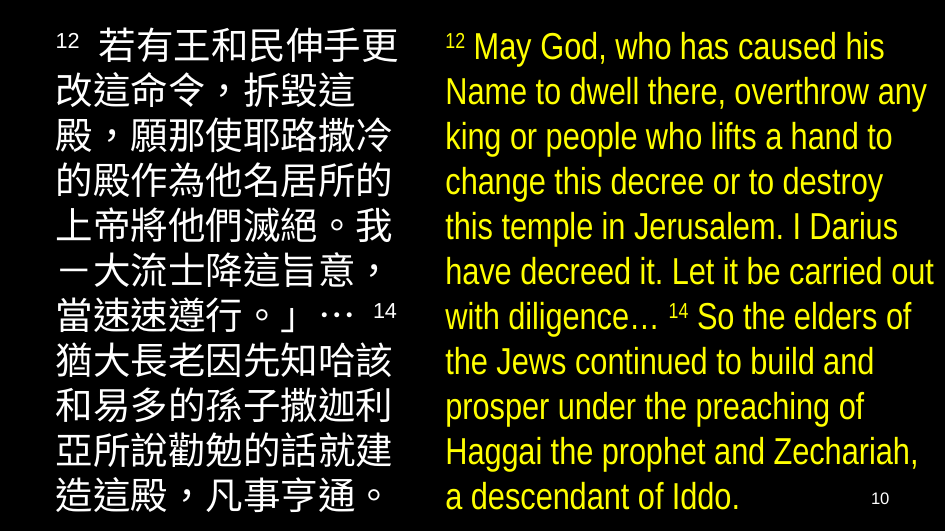

12 若有王和民伸手更改這命令，拆毀這殿，願那使耶路撒冷的殿作為他名居所的上帝將他們滅絕。我－大流士降這旨意，當速速遵行。」… 14 猶大長老因先知哈該和易多的孫子撒迦利亞所說勸勉的話就建造這殿，凡事亨通。
12 May God, who has caused his Name to dwell there, overthrow any king or people who lifts a hand to change this decree or to destroy this temple in Jerusalem. I Darius have decreed it. Let it be carried out with diligence… 14 So the elders of the Jews continued to build and prosper under the preaching of Haggai the prophet and Zechariah, a descendant of Iddo.
10